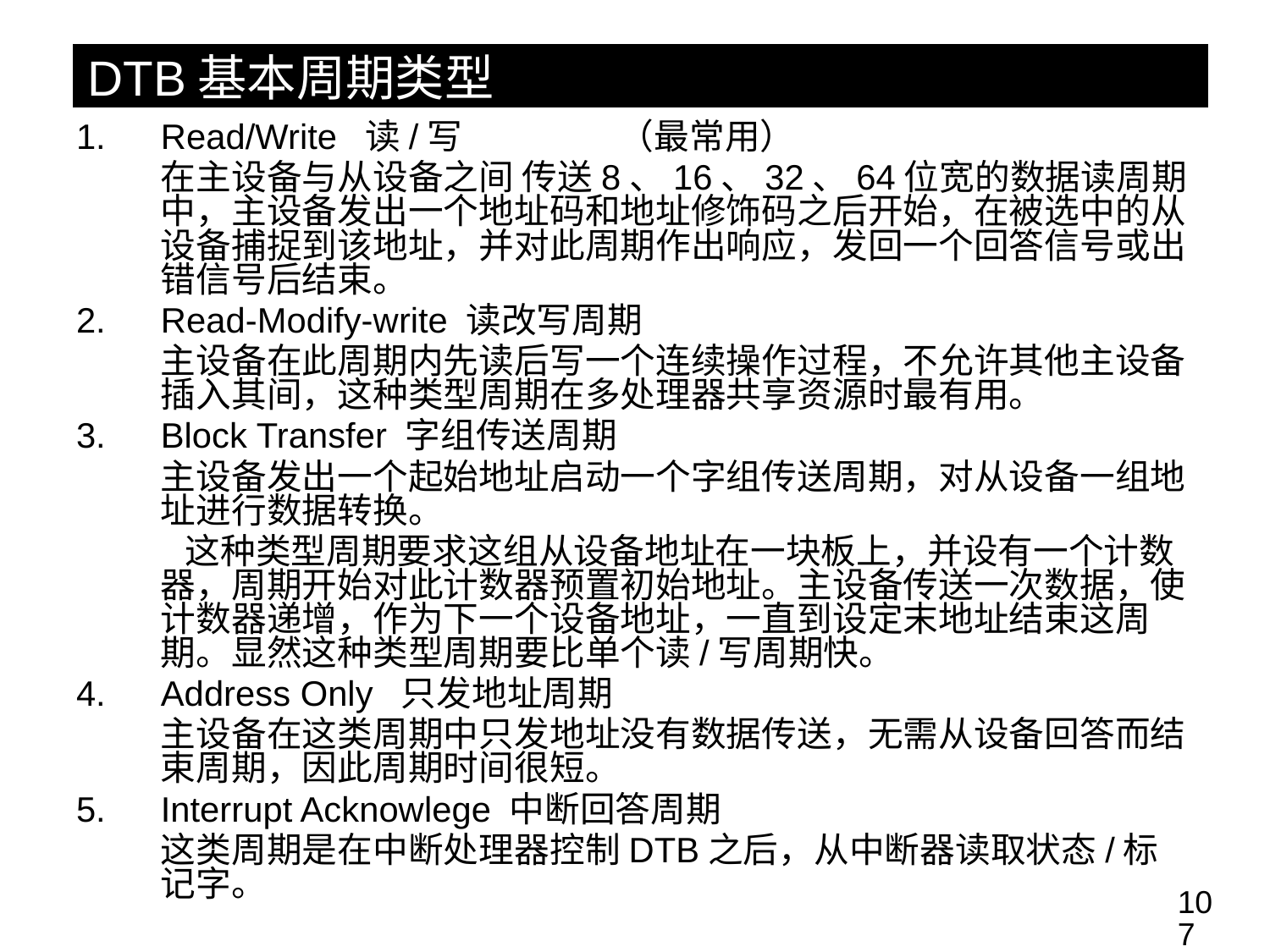

# DTB基本周期类型
Read/Write  读/写                    （最常用）
	在主设备与从设备之间 传送8、16、32、64位宽的数据读周期中，主设备发出一个地址码和地址修饰码之后开始，在被选中的从设备捕捉到该地址，并对此周期作出响应，发回一个回答信号或出错信号后结束。
Read-Modify-write 读改写周期
	主设备在此周期内先读后写一个连续操作过程，不允许其他主设备插入其间，这种类型周期在多处理器共享资源时最有用。
Block Transfer 字组传送周期
	主设备发出一个起始地址启动一个字组传送周期，对从设备一组地址进行数据转换。
	  这种类型周期要求这组从设备地址在一块板上，并设有一个计数器，周期开始对此计数器预置初始地址。主设备传送一次数据，使计数器递增，作为下一个设备地址，一直到设定末地址结束这周期。显然这种类型周期要比单个读/写周期快。
Address Only  只发地址周期
	主设备在这类周期中只发地址没有数据传送，无需从设备回答而结束周期，因此周期时间很短。
Interrupt Acknowlege 中断回答周期
	这类周期是在中断处理器控制DTB之后，从中断器读取状态/标记字。
107